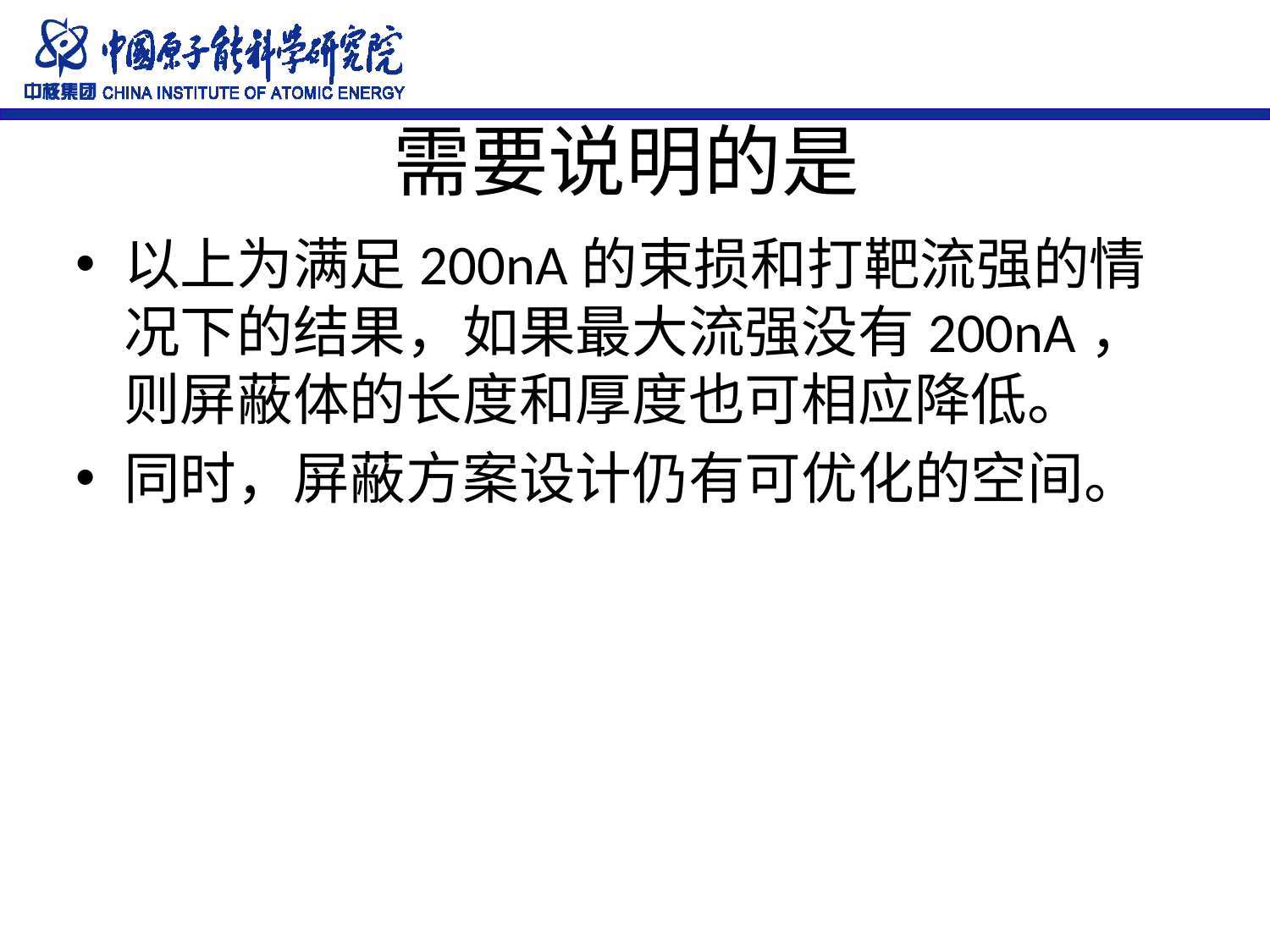

# 需要说明的是
以上为满足200nA的束损和打靶流强的情况下的结果，如果最大流强没有200nA，则屏蔽体的长度和厚度也可相应降低。
同时，屏蔽方案设计仍有可优化的空间。